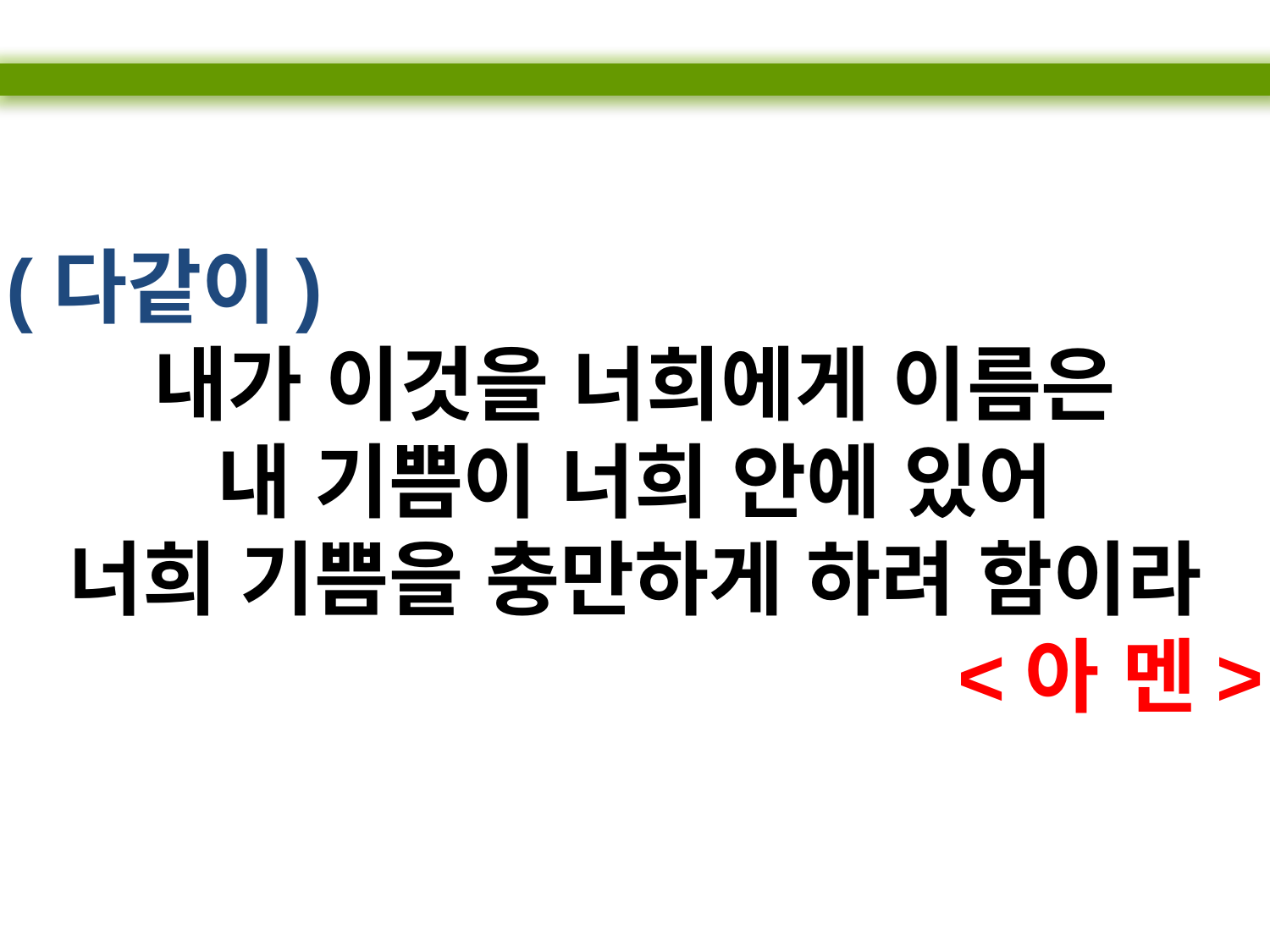

(다같이)
내가 이것을 너희에게 이름은
내 기쁨이 너희 안에 있어
너희 기쁨을 충만하게 하려 함이라
<아 멘>